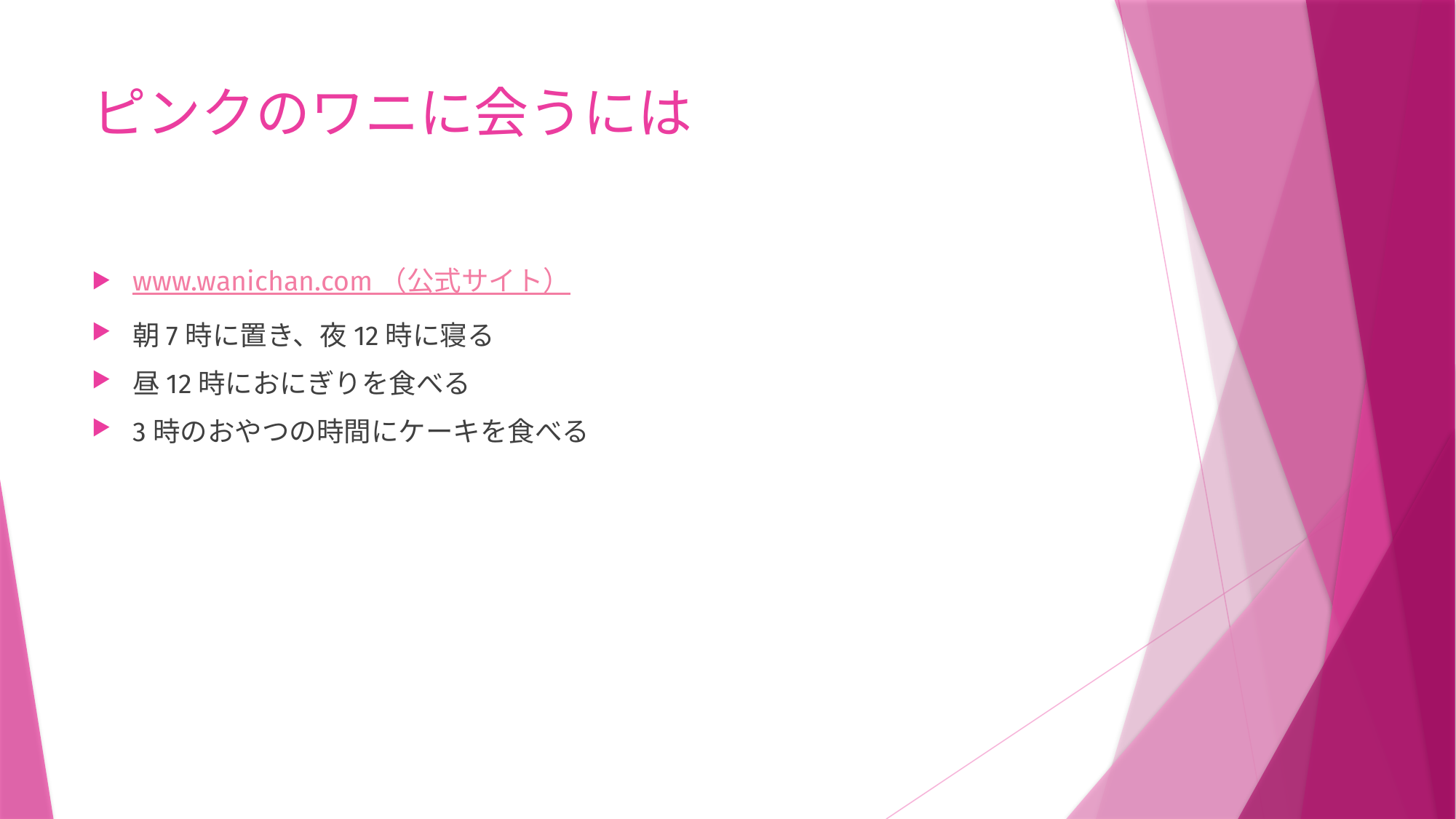

# ピンクのワニに会うには
www.wanichan.com （公式サイト）
朝7時に置き、夜12時に寝る
昼12時におにぎりを食べる
3時のおやつの時間にケーキを食べる